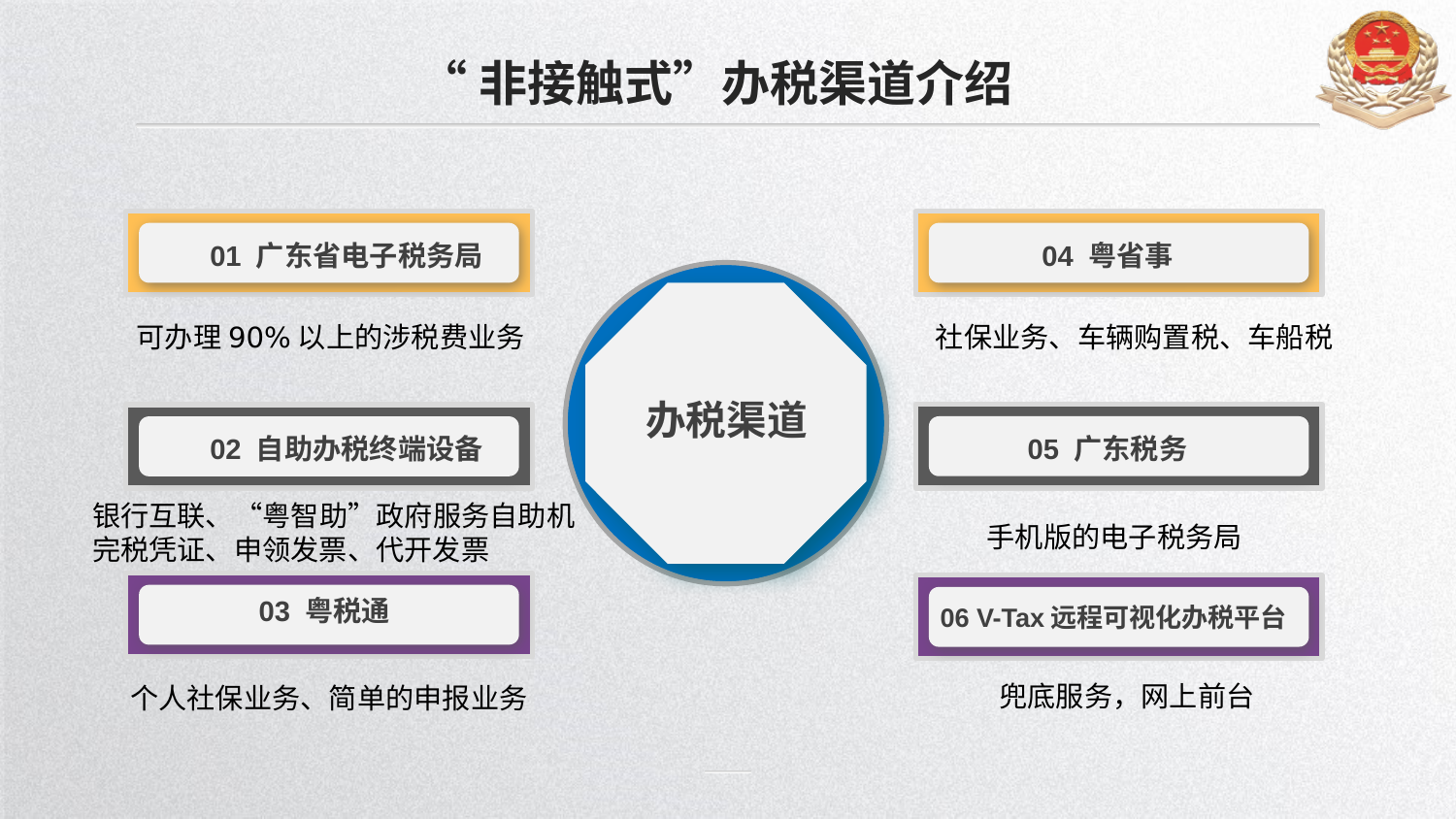

“非接触式”办税渠道介绍

01 广东省电子税务局
04 粤省事

可办理90%以上的涉税费业务
社保业务、车辆购置税、车船税
办税渠道

02 自助办税终端设备
05 广东税务
银行互联、“粤智助”政府服务自助机
完税凭证、申领发票、代开发票
手机版的电子税务局

03 粤税通
06 V-Tax远程可视化办税平台
兜底服务，网上前台
个人社保业务、简单的申报业务